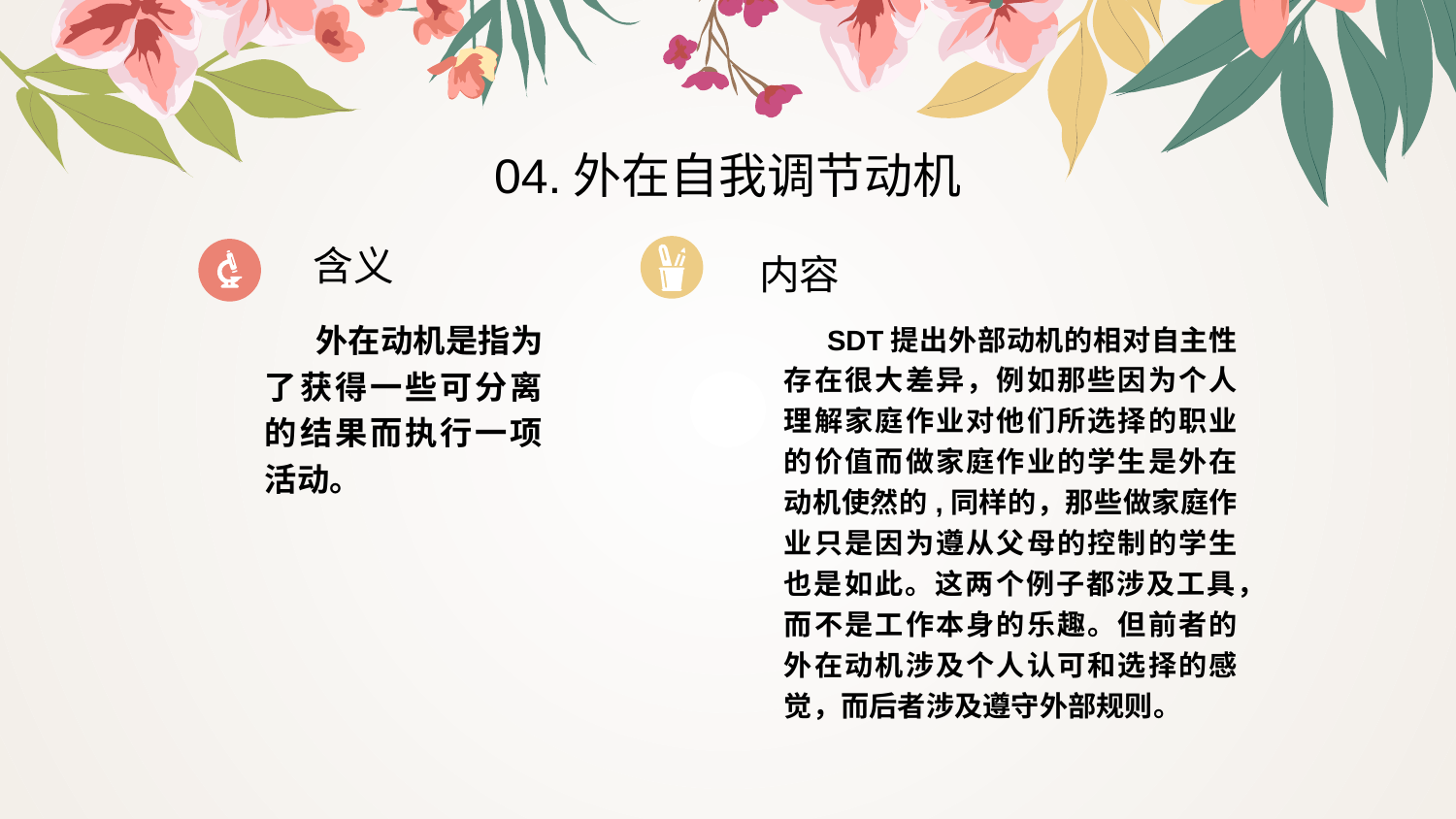

04.外在自我调节动机
含义

内容

       外在动机是指为了获得一些可分离的结果而执行一项活动。
     SDT提出外部动机的相对自主性存在很大差异，例如那些因为个人理解家庭作业对他们所选择的职业的价值而做家庭作业的学生是外在动机使然的,同样的，那些做家庭作业只是因为遵从父母的控制的学生也是如此。这两个例子都涉及工具，而不是工作本身的乐趣。但前者的外在动机涉及个人认可和选择的感觉，而后者涉及遵守外部规则。